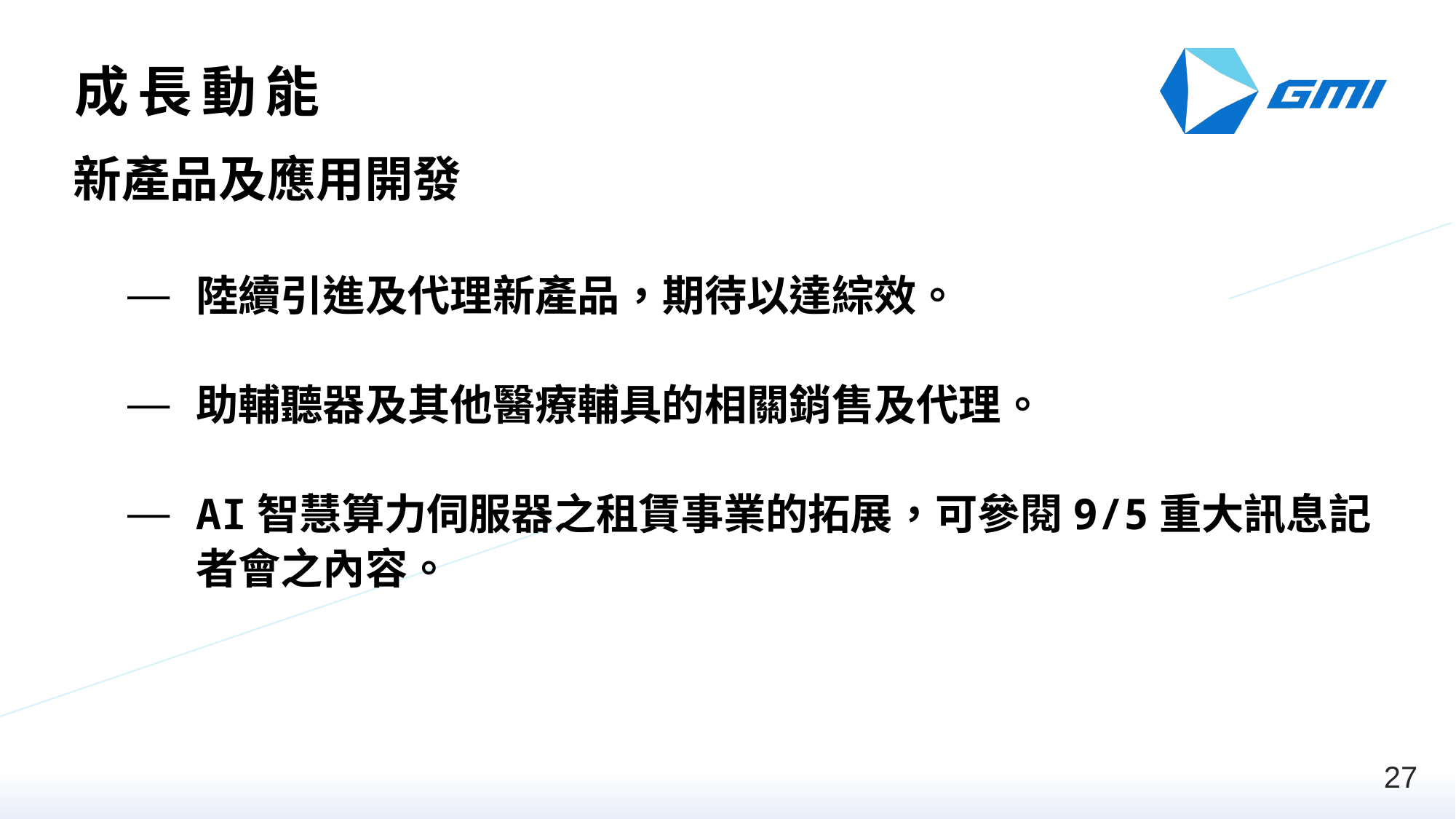

成長動能
新產品及應用開發

陸續引進及代理新產品，期待以達綜效。

助輔聽器及其他醫療輔具的相關銷售及代理。

AI智慧算力伺服器之租賃事業的拓展，可參閱9/5重大訊息記者會之內容。
27